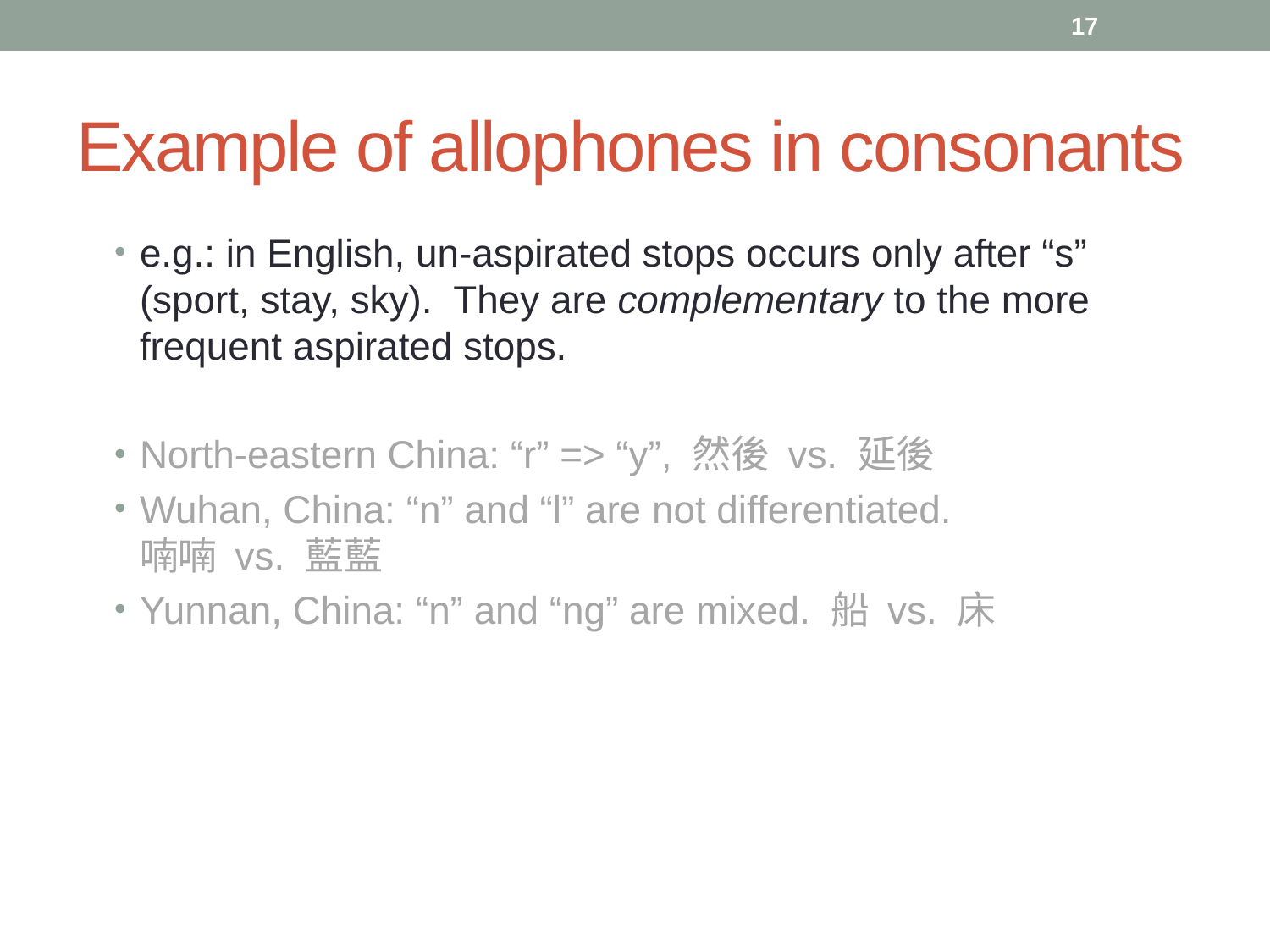

17
# Example of allophones in consonants
e.g.: in English, un-aspirated stops occurs only after “s” (sport, stay, sky).  They are complementary to the more frequent aspirated stops.

North-eastern China: “r” => “y”, 然後 vs. 延後
Wuhan, China: “n” and “l” are not differentiated.
喃喃 vs. 藍藍
Yunnan, China: “n” and “ng” are mixed. 船 vs. 床